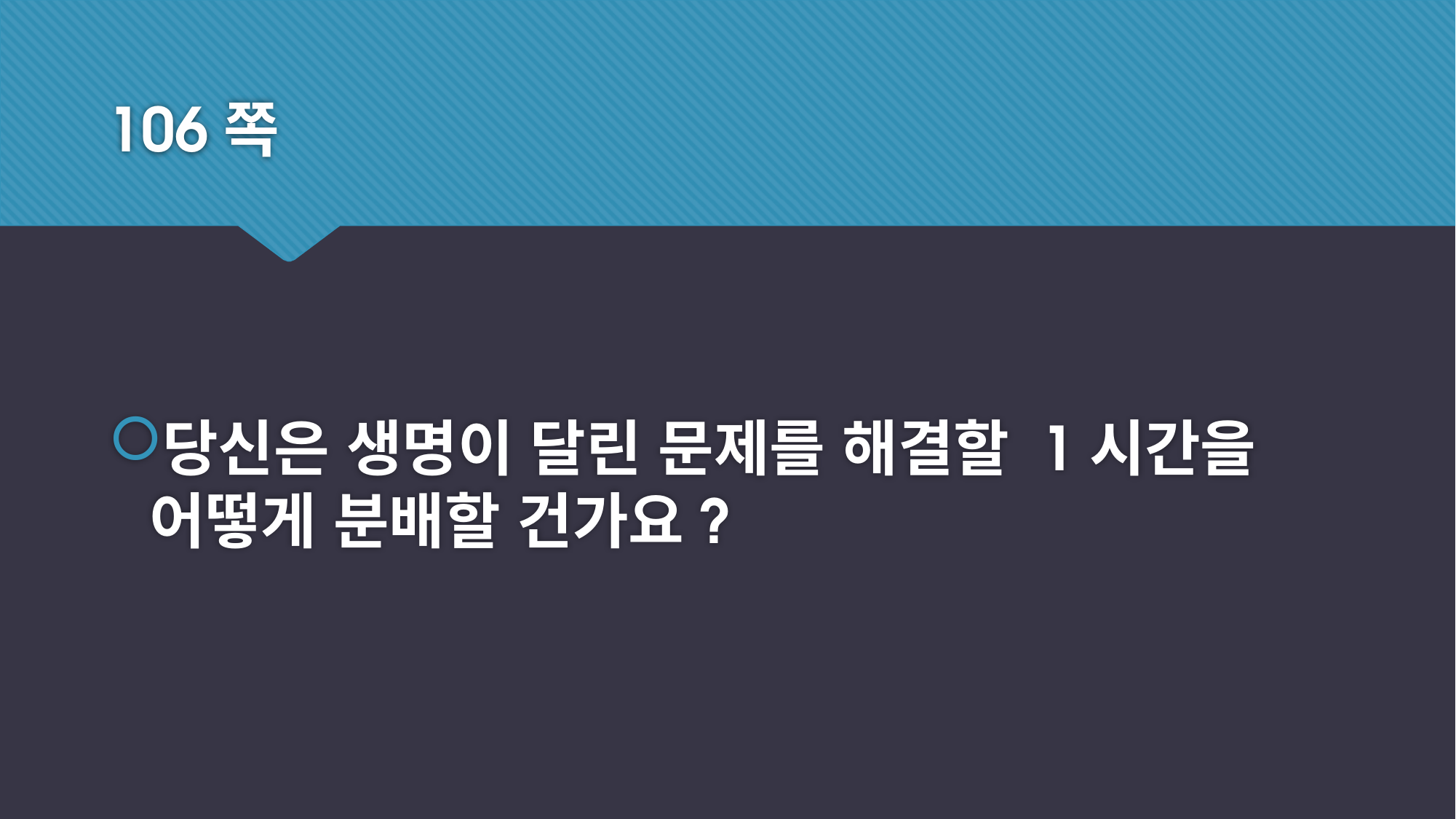

# 106쪽
당신은 생명이 달린 문제를 해결할 1시간을 어떻게 분배할 건가요?